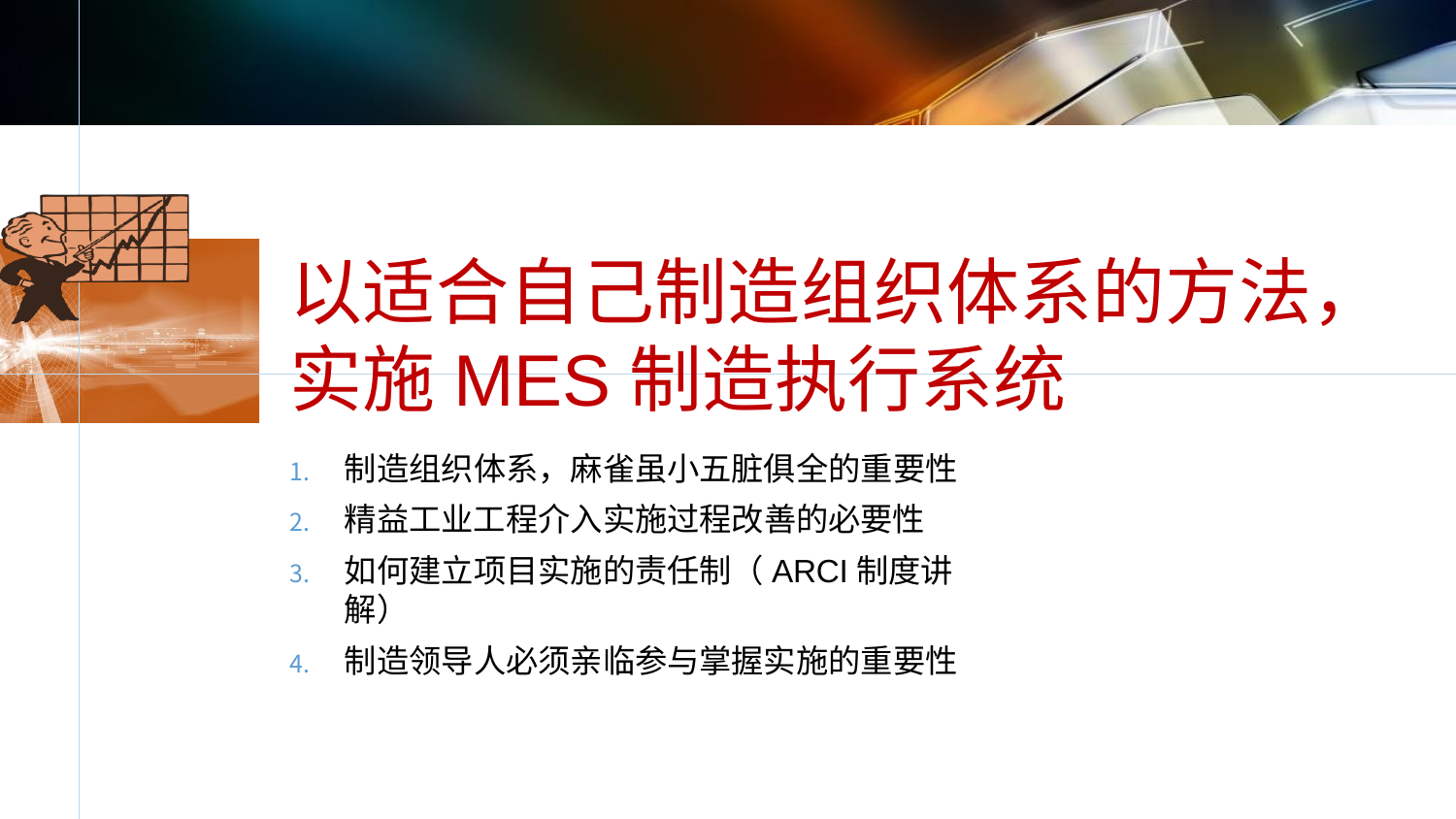

# 以适合自己制造组织体系的方法， 实施MES制造执行系统

制造组织体系，麻雀虽小五脏俱全的重要性
精益工业工程介入实施过程改善的必要性
如何建立项目实施的责任制（ARCI制度讲解）
制造领导人必须亲临参与掌握实施的重要性